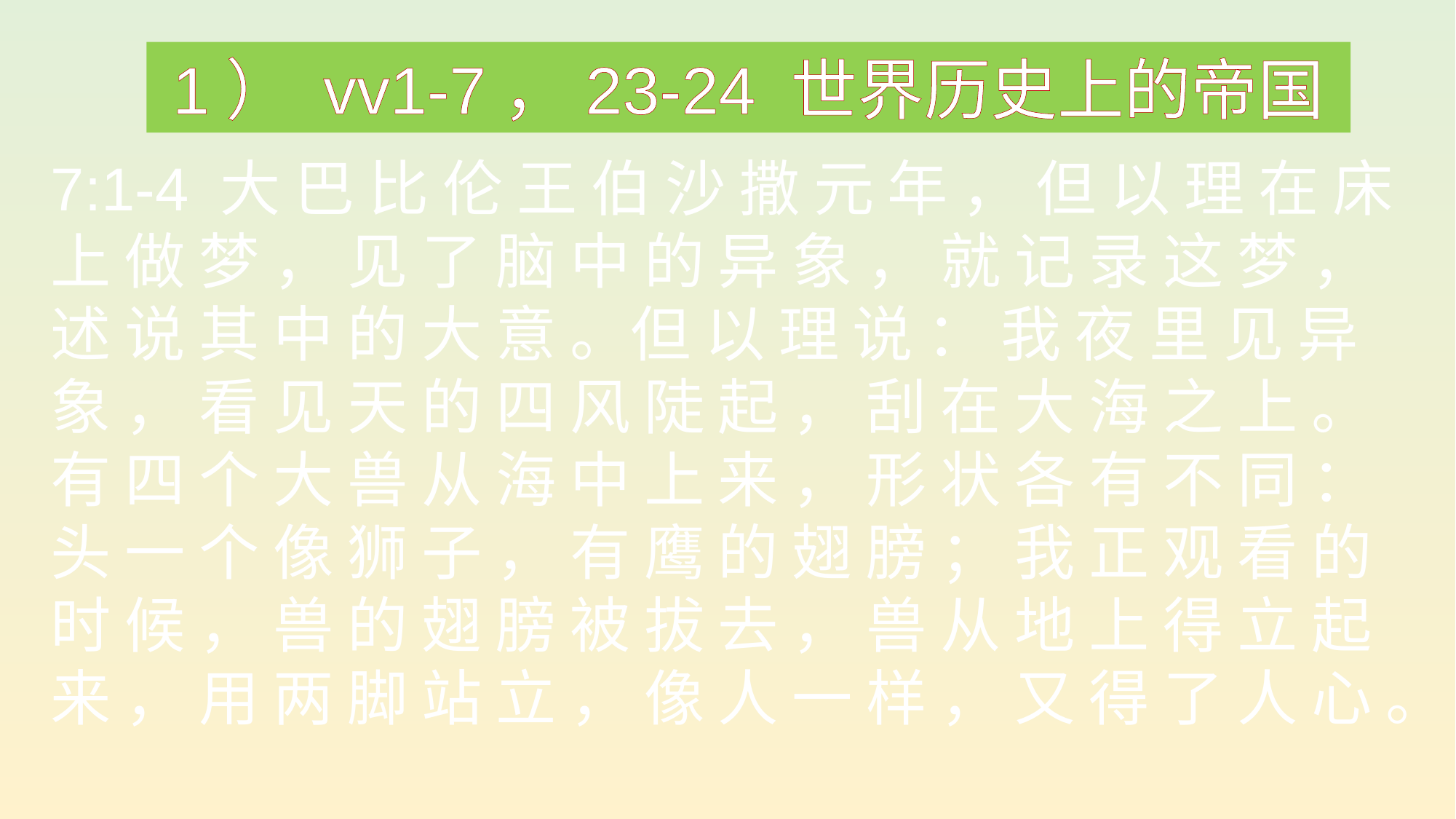

1） vv1-7，23-24 世界历史上的帝国
7:1-4 大 巴 比 伦 王 伯 沙 撒 元 年 ， 但 以 理 在 床 上 做 梦 ， 见 了 脑 中 的 异 象 ， 就 记 录 这 梦 ， 述 说 其 中 的 大 意 。但 以 理 说 ： 我 夜 里 见 异 象 ， 看 见 天 的 四 风 陡 起 ， 刮 在 大 海 之 上 。有 四 个 大 兽 从 海 中 上 来 ， 形 状 各 有 不 同 ：头 一 个 像 狮 子 ， 有 鹰 的 翅 膀 ； 我 正 观 看 的 时 候 ， 兽 的 翅 膀 被 拔 去 ， 兽 从 地 上 得 立 起 来 ， 用 两 脚 站 立 ， 像 人 一 样 ， 又 得 了 人 心 。